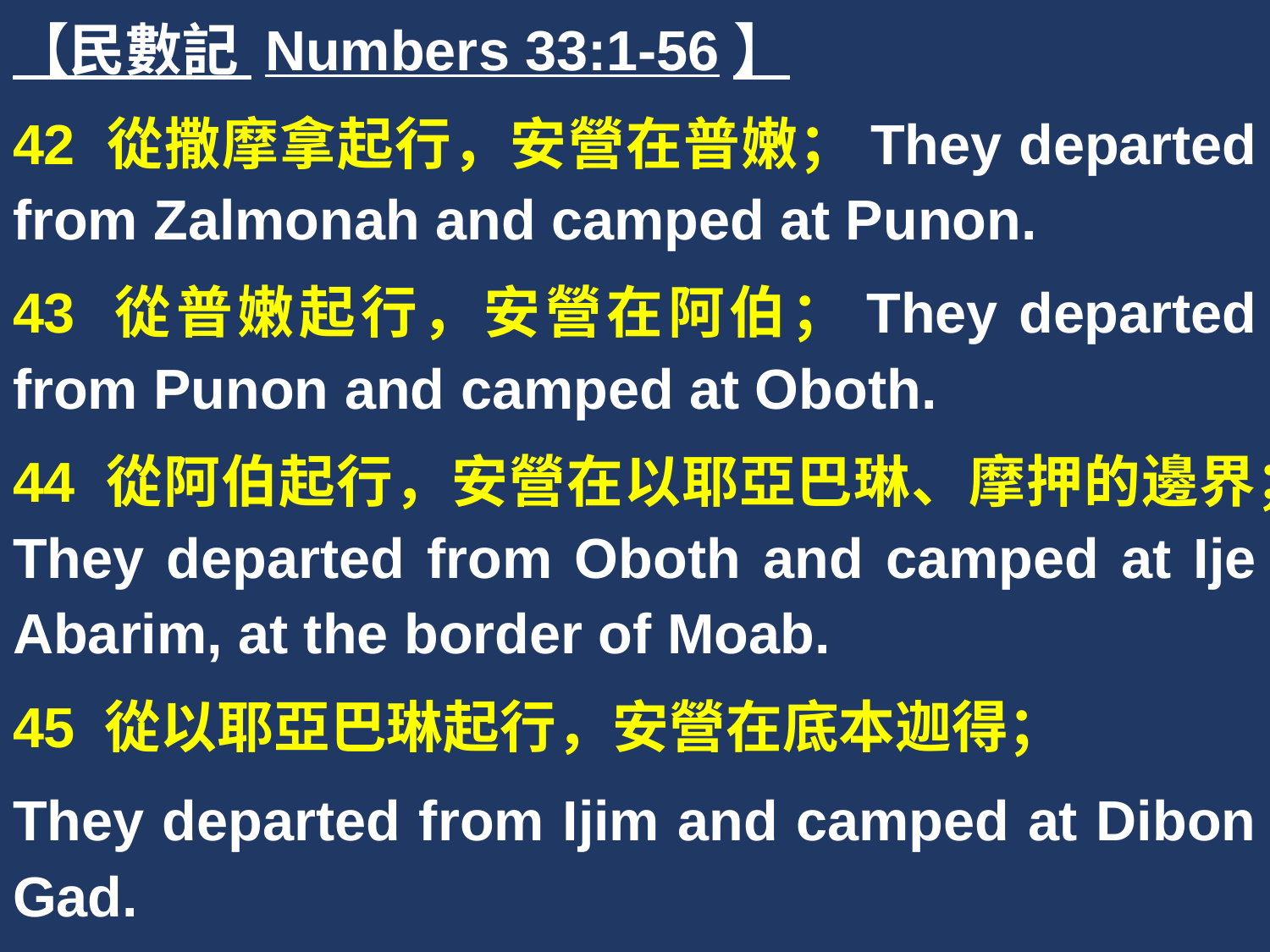

【民數記 Numbers 33:1-56】
42 從撒摩拿起行，安營在普嫩；They departed from Zalmonah and camped at Punon.
43 從普嫩起行，安營在阿伯；They departed from Punon and camped at Oboth.
44 從阿伯起行，安營在以耶亞巴琳、摩押的邊界；They departed from Oboth and camped at Ije Abarim, at the border of Moab.
45 從以耶亞巴琳起行，安營在底本迦得；
They departed from Ijim and camped at Dibon Gad.